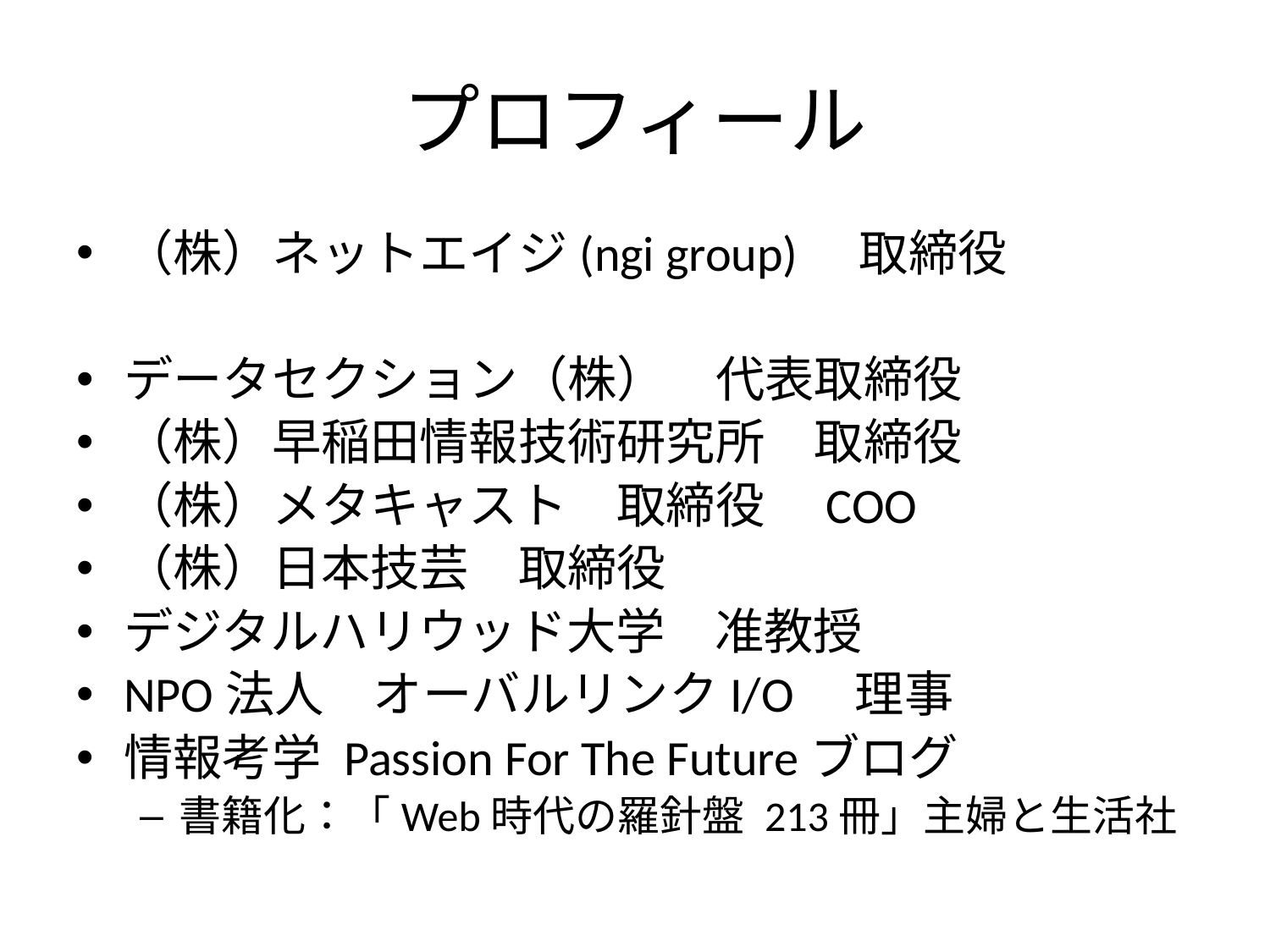

# プロフィール
（株）ネットエイジ(ngi group)　取締役

データセクション（株）　代表取締役
（株）早稲田情報技術研究所　取締役
（株）メタキャスト　取締役　COO
（株）日本技芸　取締役
デジタルハリウッド大学　准教授
NPO法人　オーバルリンクI/O　理事
情報考学 Passion For The Futureブログ
書籍化：「Web時代の羅針盤 213冊」主婦と生活社